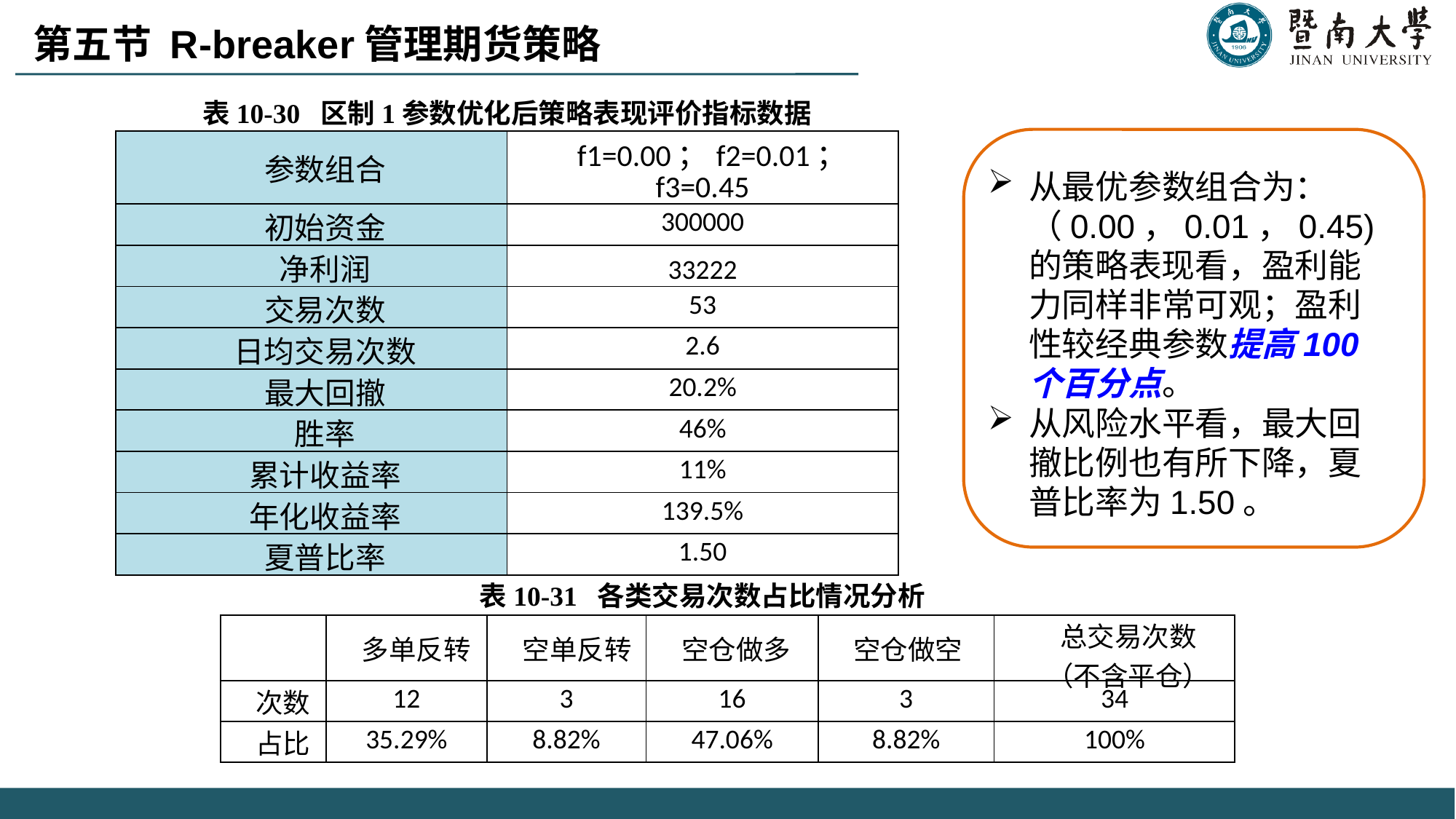

第五节 R-breaker管理期货策略
表10-30  区制1参数优化后策略表现评价指标数据

| 参数组合 | f1=0.00；f2=0.01；f3=0.45 |
| --- | --- |
| 初始资金 | 300000 |
| 净利润 | 33222 |
| 交易次数 | 53 |
| 日均交易次数 | 2.6 |
| 最大回撤 | 20.2% |
| 胜率 | 46% |
| 累计收益率 | 11% |
| 年化收益率 | 139.5% |
| 夏普比率 | 1.50 |
从最优参数组合为：   （0.00，0.01，0.45)的策略表现看，盈利能力同样非常可观；盈利性较经典参数提高100个百分点。
从风险水平看，最大回撤比例也有所下降，夏普比率为1.50。
表10-31  各类交易次数占比情况分析
|  | 多单反转 | 空单反转 | 空仓做多 | 空仓做空 | 总交易次数 （不含平仓） |
| --- | --- | --- | --- | --- | --- |
| 次数 | 12 | 3 | 16 | 3 | 34 |
| 占比 | 35.29% | 8.82% | 47.06% | 8.82% | 100% |